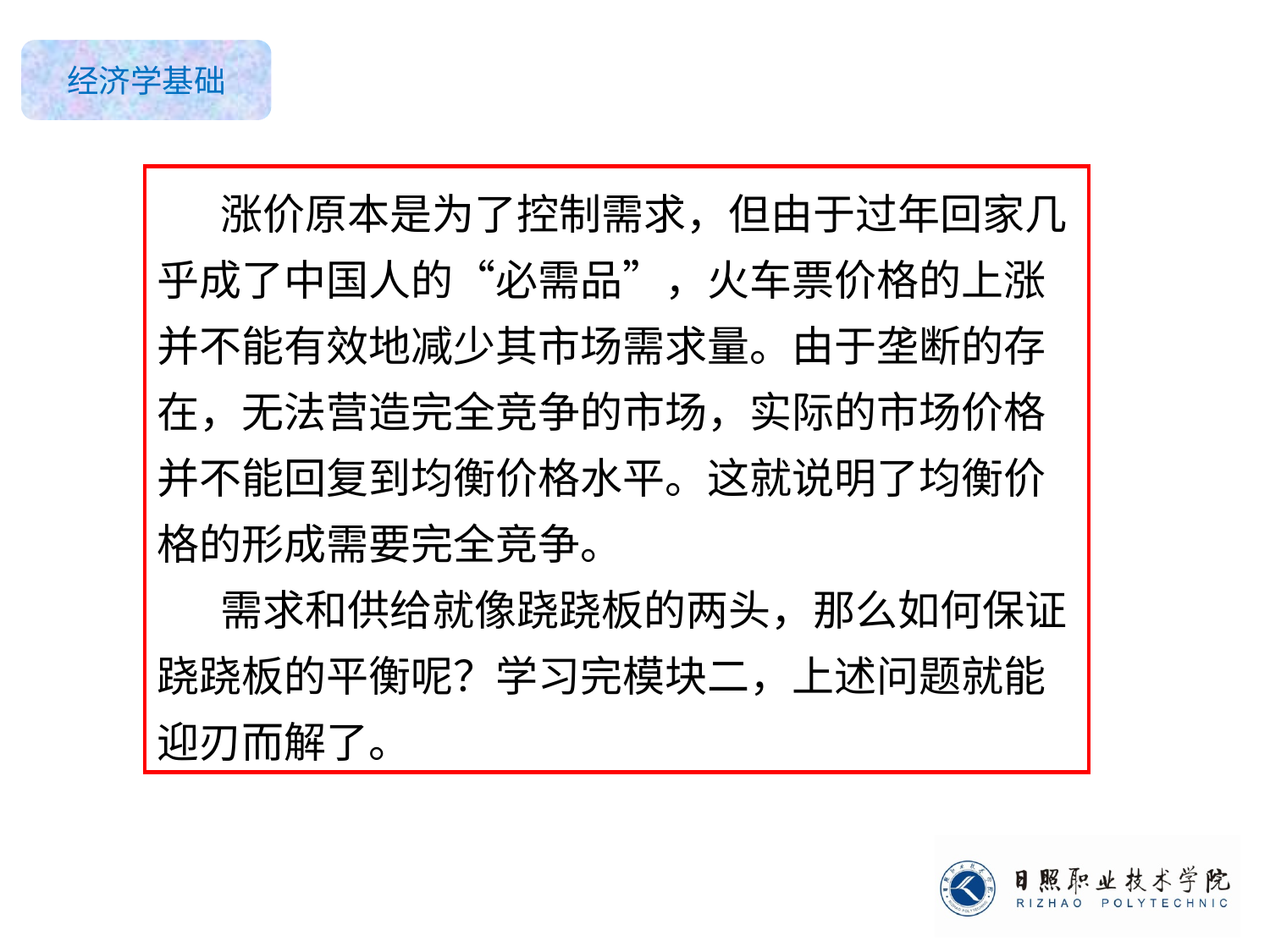

涨价原本是为了控制需求，但由于过年回家几乎成了中国人的“必需品”，火车票价格的上涨并不能有效地减少其市场需求量。由于垄断的存在，无法营造完全竞争的市场，实际的市场价格并不能回复到均衡价格水平。这就说明了均衡价格的形成需要完全竞争。
需求和供给就像跷跷板的两头，那么如何保证跷跷板的平衡呢？学习完模块二，上述问题就能迎刃而解了。